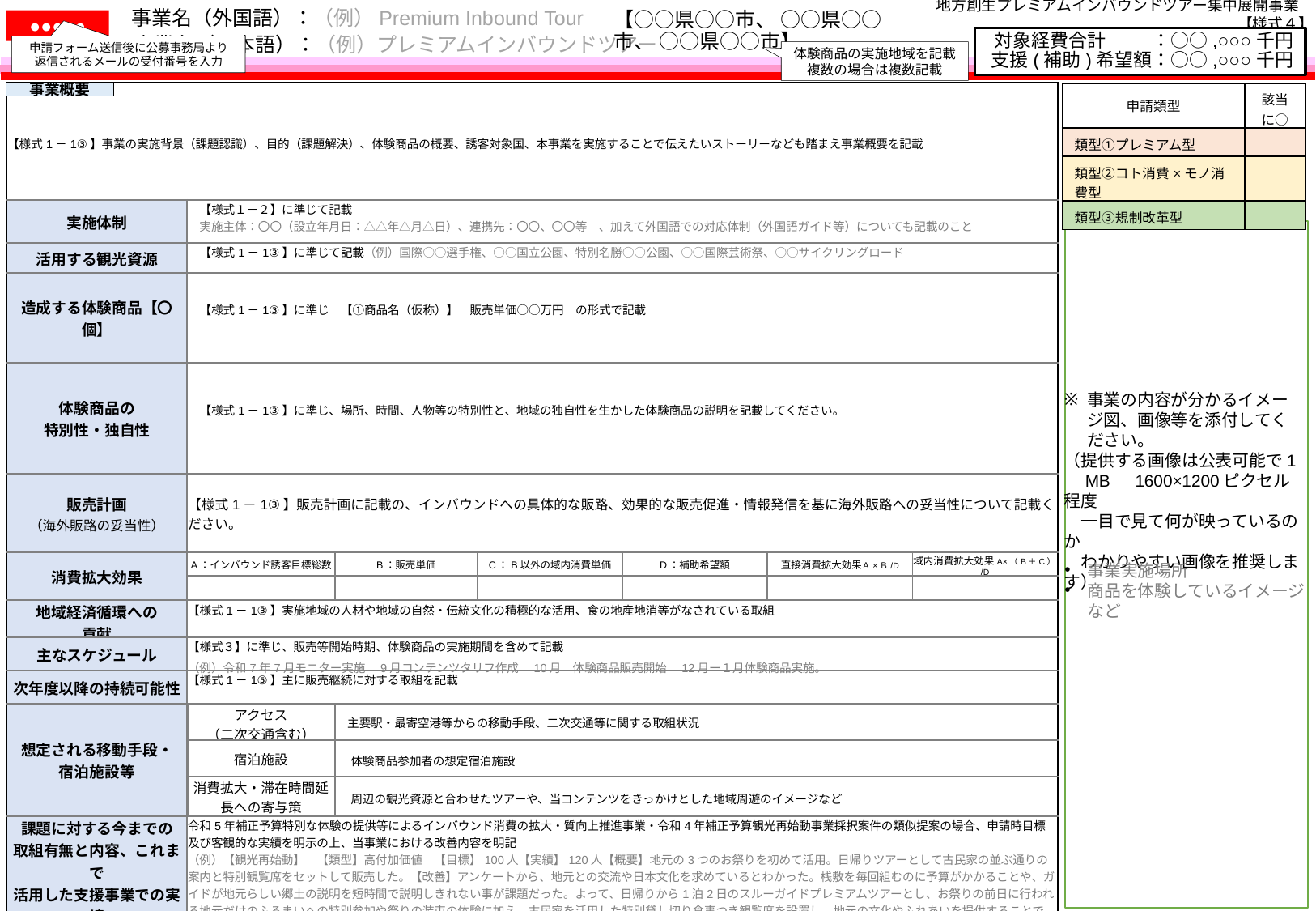

【○○県○○市、 ○○県○○市、 ○○県○○市】
地方創生プレミアムインバウンドツアー集中展開事業　【様式４】
事業名（外国語）：（例）Premium Inbound Tour
●●●●●
# 事業名（日本語）：（例）プレミアムインバウンドツアー
対象経費合計　　  ：○○,○○○千円
支援(補助)希望額：○○,○○○千円
申請フォーム送信後に公募事務局より
返信されるメールの受付番号を入力
体験商品の実施地域を記載
複数の場合は複数記載
事業概要
| 【様式1－1③】事業の実施背景（課題認識）、目的（課題解決）、体験商品の概要、誘客対象国、本事業を実施することで伝えたいストーリーなども踏まえ事業概要を記載 |  |  |  |  |  |  |
| --- | --- | --- | --- | --- | --- | --- |
| 実施体制 | 【様式１－２】に準じて記載 　実施主体：〇〇（設立年月日：△△年△月△日）、連携先：〇〇、〇〇等　、加えて外国語での対応体制（外国語ガイド等）についても記載のこと |  |  |  |  |  |
| 活用する観光資源 | 【様式1－1③】に準じて記載（例）国際○○選手権、○○国立公園、特別名勝○○公園、○○国際芸術祭、○○サイクリングロード |  |  |  |  |  |
| 造成する体験商品【〇個】 | 【様式1－1③】に準じ　【①商品名（仮称）】　販売単価○○万円　の形式で記載 |  |  |  |  |  |
| 体験商品の 特別性・独自性 | 【様式1－1③】に準じ、場所、時間、人物等の特別性と、地域の独自性を生かした体験商品の説明を記載してください。 |  |  |  |  |  |
| 販売計画 （海外販路の妥当性） | 【様式1－1③】販売計画に記載の、インバウンドへの具体的な販路、効果的な販売促進・情報発信を基に海外販路への妥当性について記載ください。 |  |  |  | 【タビナカやOTA等】 ○○により　○月より販売　等 |  |
| 消費拡大効果 | A：インバウンド誘客目標総数 | B：販売単価 | C：B以外の域内消費単価 | D：補助希望額 | 直接消費拡大効果Ａ×Ｂ/D | 域内消費拡大効果A×（B＋C）/D |
|  |  |  |  |  |  |  |
| 地域経済循環への 貢献 | 【様式1－1③】実施地域の人材や地域の自然・伝統文化の積極的な活用、食の地産地消等がなされている取組 |  |  |  |  |  |
| 主なスケジュール | 【様式３】に準じ、販売等開始時期、体験商品の実施期間を含めて記載 （例）令和7年7月モニター実施　9月コンテンツタリフ作成　10月　体験商品販売開始　12月ー１月体験商品実施。 |  |  |  |  |  |
| 次年度以降の持続可能性 | 【様式1－1⑤】主に販売継続に対する取組を記載 |  |  |  |  |  |
| 想定される移動手段・ 宿泊施設等 | アクセス （二次交通含む） | 主要駅・最寄空港等からの移動手段、二次交通等に関する取組状況 |  |  |  |  |
|  | 宿泊施設 | 体験商品参加者の想定宿泊施設 |  |  |  |  |
|  | 消費拡大・滞在時間延長への寄与策 | 周辺の観光資源と合わせたツアーや、当コンテンツをきっかけとした地域周遊のイメージなど |  |  |  |  |
| 課題に対する今までの 取組有無と内容、これまで 活用した支援事業での実績 （観光再始動事業・特別体験事業等） | 令和5年補正予算特別な体験の提供等によるインバウンド消費の拡大・質向上推進事業・令和4年補正予算観光再始動事業採択案件の類似提案の場合、申請時目標及び客観的な実績を明示の上、当事業における改善内容を明記 （例）【観光再始動】　【類型】高付加価値　【目標】100人【実績】120人【概要】地元の3つのお祭りを初めて活用。日帰りツアーとして古民家の並ぶ通りの案内と特別観覧席をセットして販売した。【改善】アンケートから、地元との交流や日本文化を求めているとわかった。桟敷を毎回組むのに予算がかかることや、ガイドが地元らしい郷土の説明を短時間で説明しきれない事が課題だった。よって、日帰りから1泊2日のスルーガイドプレミアムツアーとし、お祭りの前日に行われる地元だけのふるまいへの特別参加や祭りの装束の体験に加え、古民家を活用した特別貸し切り食事つき観覧席を設置し、地元の文化やふれあいを提供することで、満足度と消費拡大を目指したい。 |  |  |  |  |  |
| 申請類型 | 該当に○ |
| --- | --- |
| 類型①プレミアム型 |  |
| 類型②コト消費×モノ消費型 |  |
| 類型③規制改革型 |  |

事業の内容が分かるイメージ図、画像等を添付してください。
（提供する画像は公表可能で1
　MB　1600×1200ピクセル程度
　一目で見て何が映っているのか
　わかりやすい画像を推奨します）
事業実施場所
商品を体験しているイメージなど